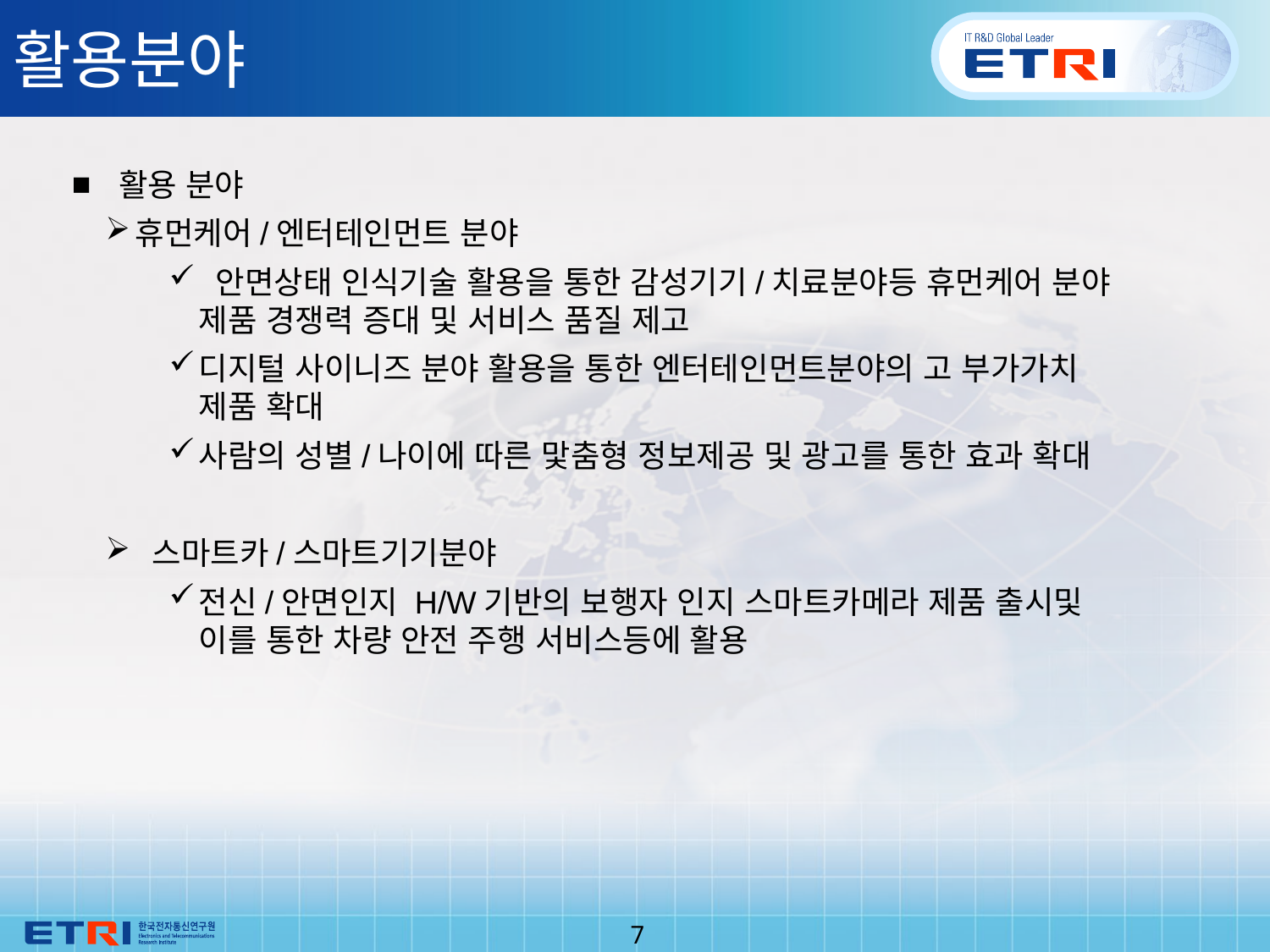

# 활용분야
 활용 분야
휴먼케어/엔터테인먼트 분야
 안면상태 인식기술 활용을 통한 감성기기/치료분야등 휴먼케어 분야 제품 경쟁력 증대 및 서비스 품질 제고
디지털 사이니즈 분야 활용을 통한 엔터테인먼트분야의 고 부가가치 제품 확대
사람의 성별/나이에 따른 맟춤형 정보제공 및 광고를 통한 효과 확대

 스마트카/스마트기기분야
전신/안면인지 H/W기반의 보행자 인지 스마트카메라 제품 출시및 이를 통한 차량 안전 주행 서비스등에 활용